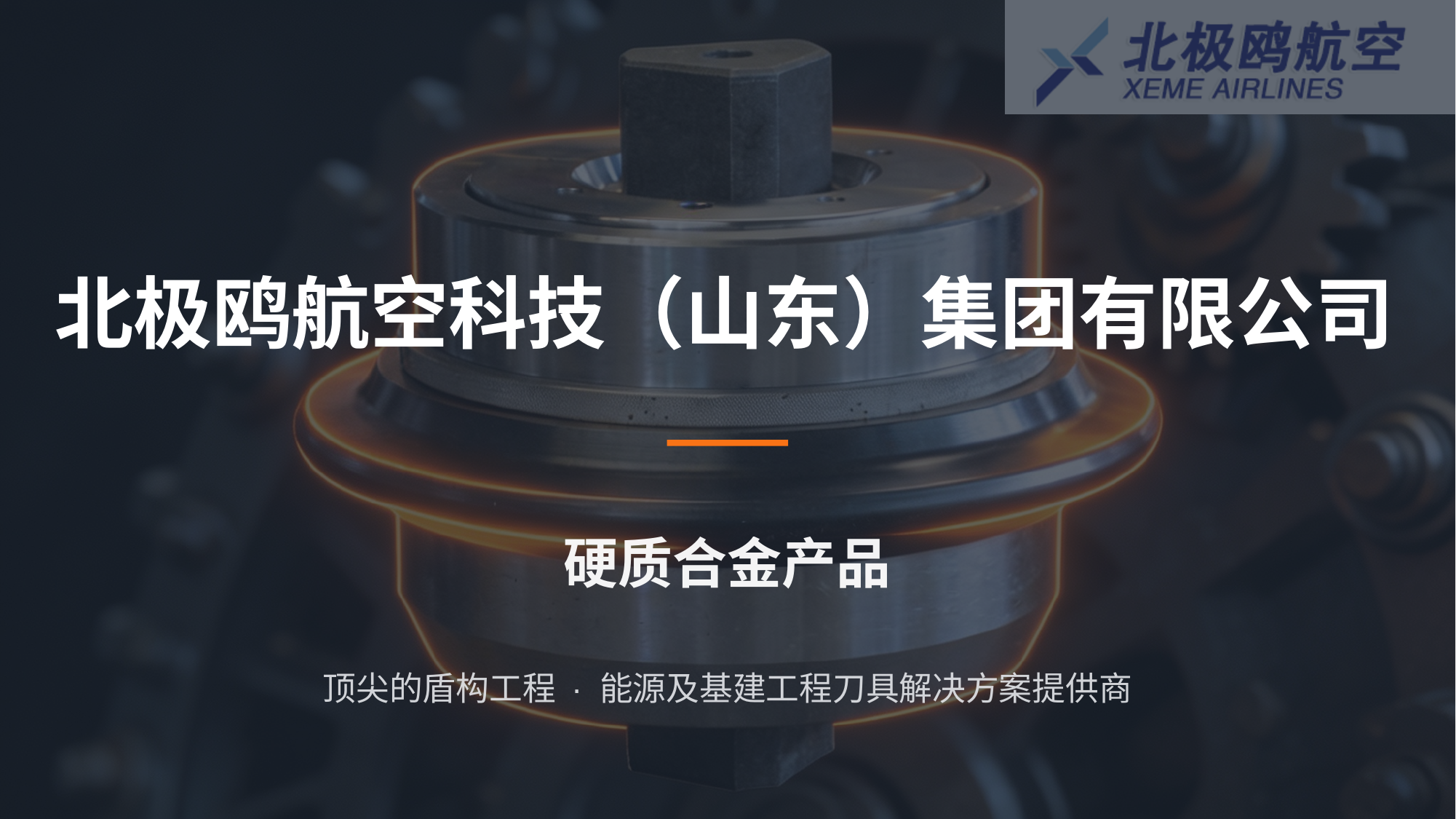

北极鸥航空科技（山东）集团有限公司

硬质合金产品
顶尖的盾构工程 · 能源及基建工程刀具解决方案提供商